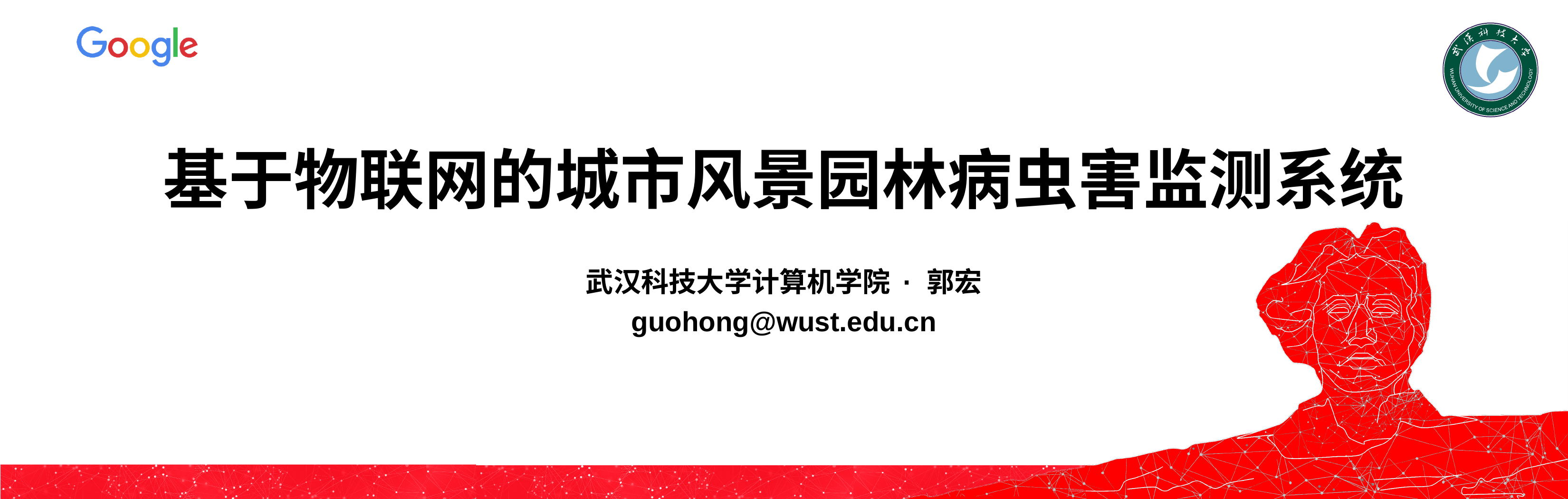

# 基于物联网的城市风景园林病虫害监测系统
武汉科技大学计算机学院 · 郭宏
guohong@wust.edu.cn